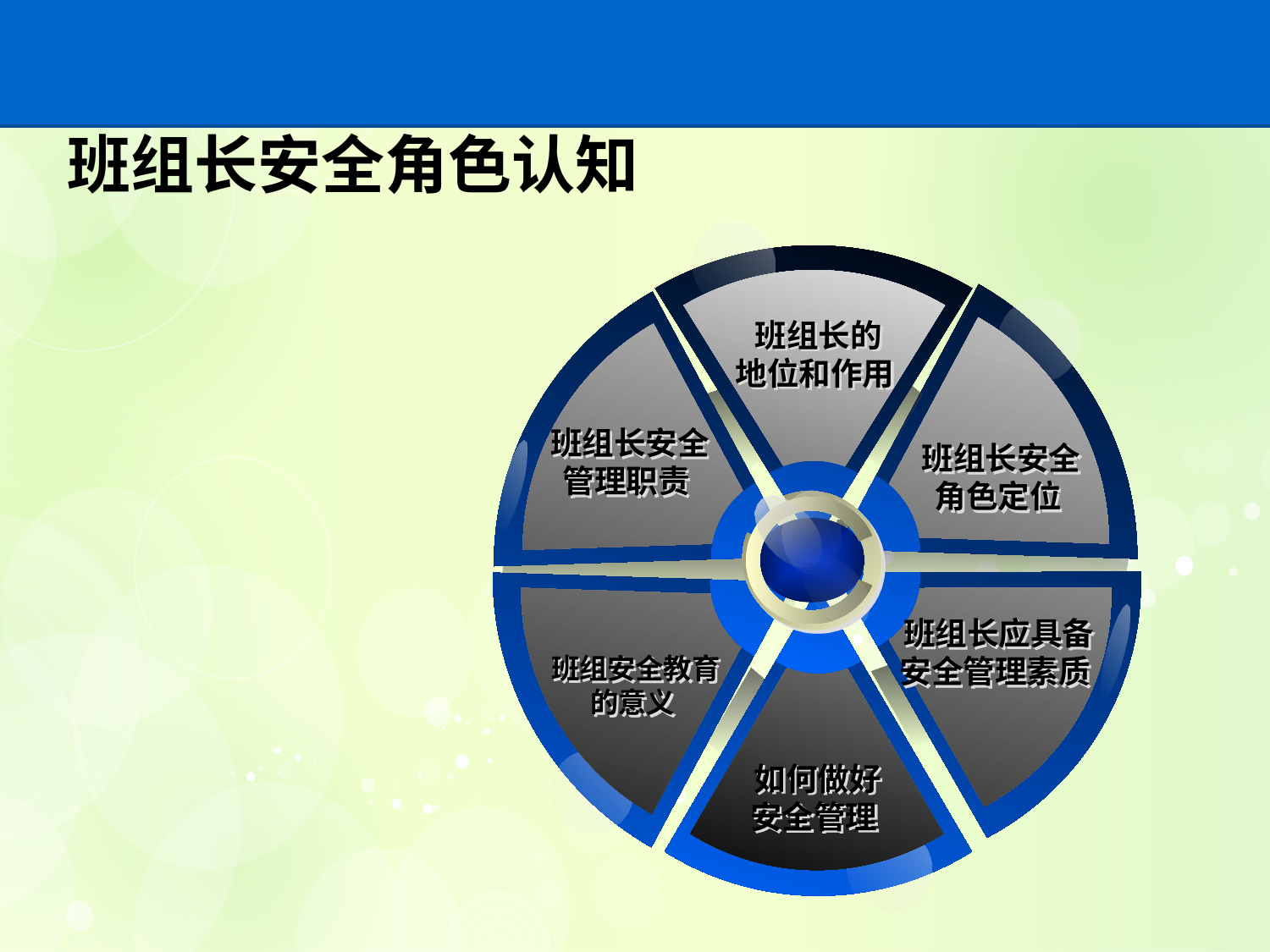

# 班组长安全角色认知

班组长的
地位和作用
班组长安全
管理职责
班组长安全
角色定位
班组长应具备
安全管理素质
班组安全教育
的意义
如何做好
安全管理